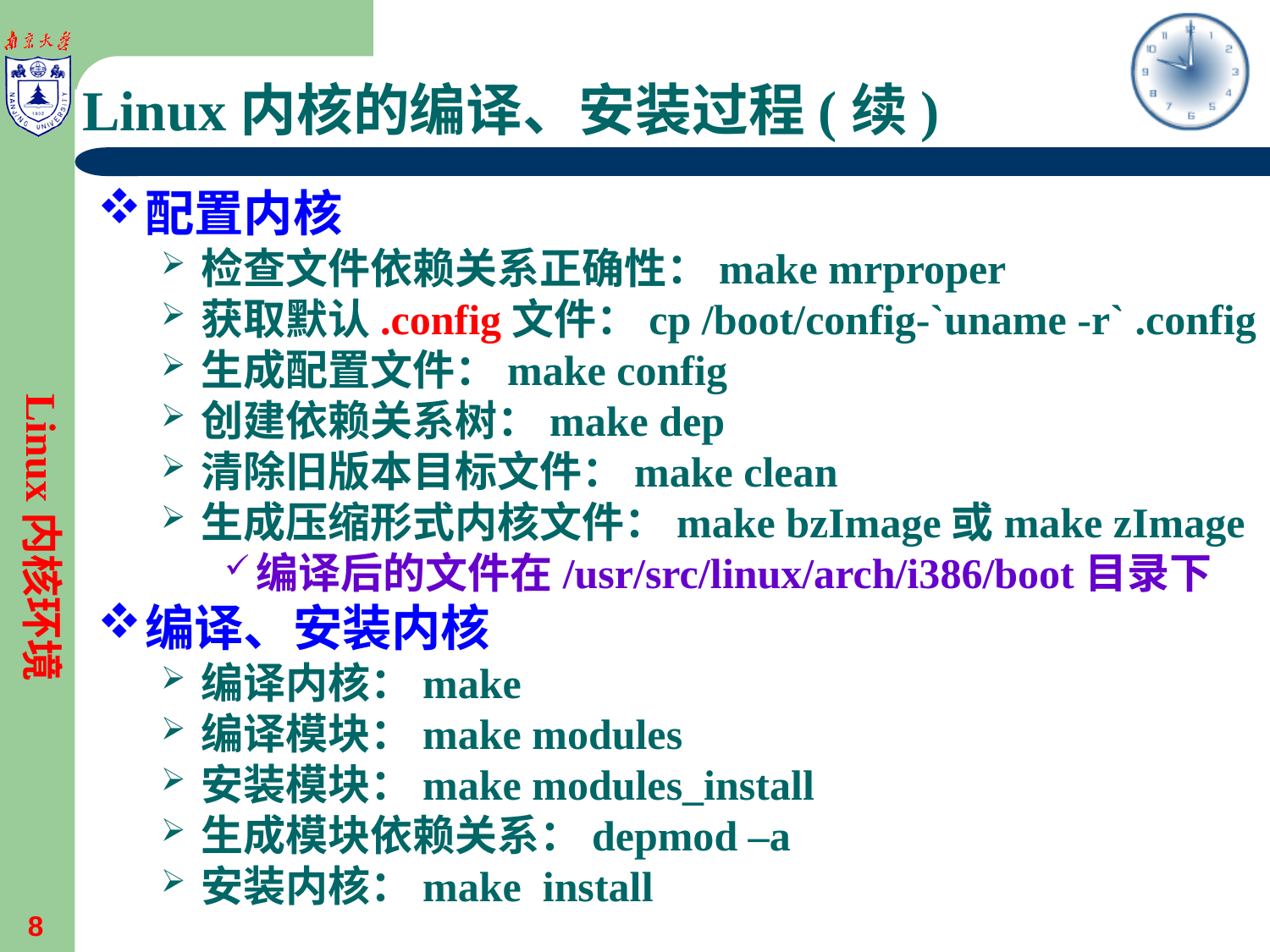

# Linux内核的编译、安装过程(续)
配置内核
检查文件依赖关系正确性：make mrproper
获取默认.config文件：cp /boot/config-`uname -r` .config
生成配置文件：make config
创建依赖关系树：make dep
清除旧版本目标文件：make clean
生成压缩形式内核文件：make bzImage或make zImage
编译后的文件在/usr/src/linux/arch/i386/boot目录下
编译、安装内核
编译内核：make
编译模块：make modules
安装模块：make modules_install
生成模块依赖关系：depmod –a
安装内核：make  install
Linux内核环境
8